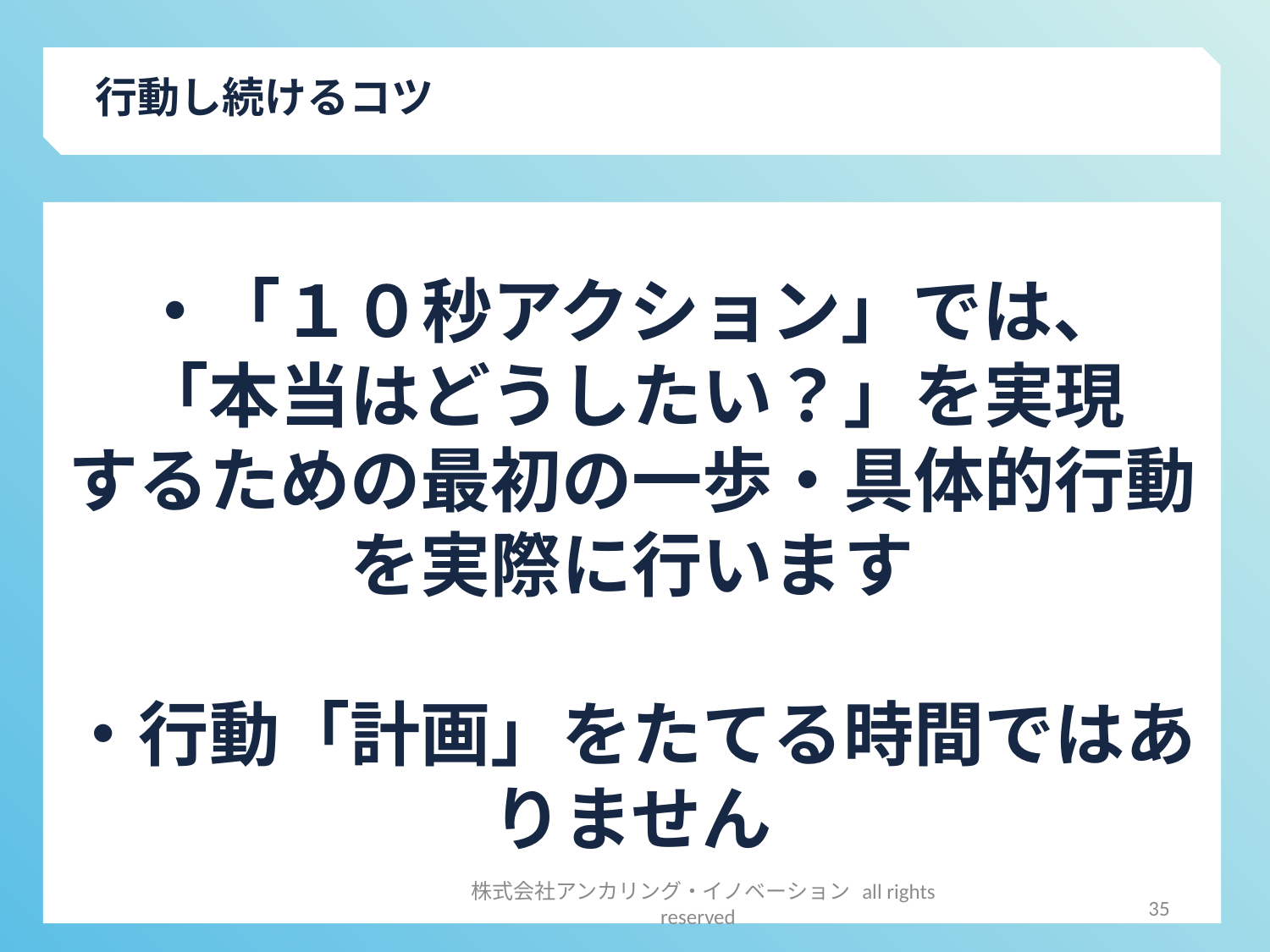

行動し続けるコツ

・「１０秒アクション」では、
「本当はどうしたい？」を実現
するための最初の一歩・具体的行動を実際に行います

・行動「計画」をたてる時間ではありません

35
株式会社アンカリング・イノベーション all rights reserved